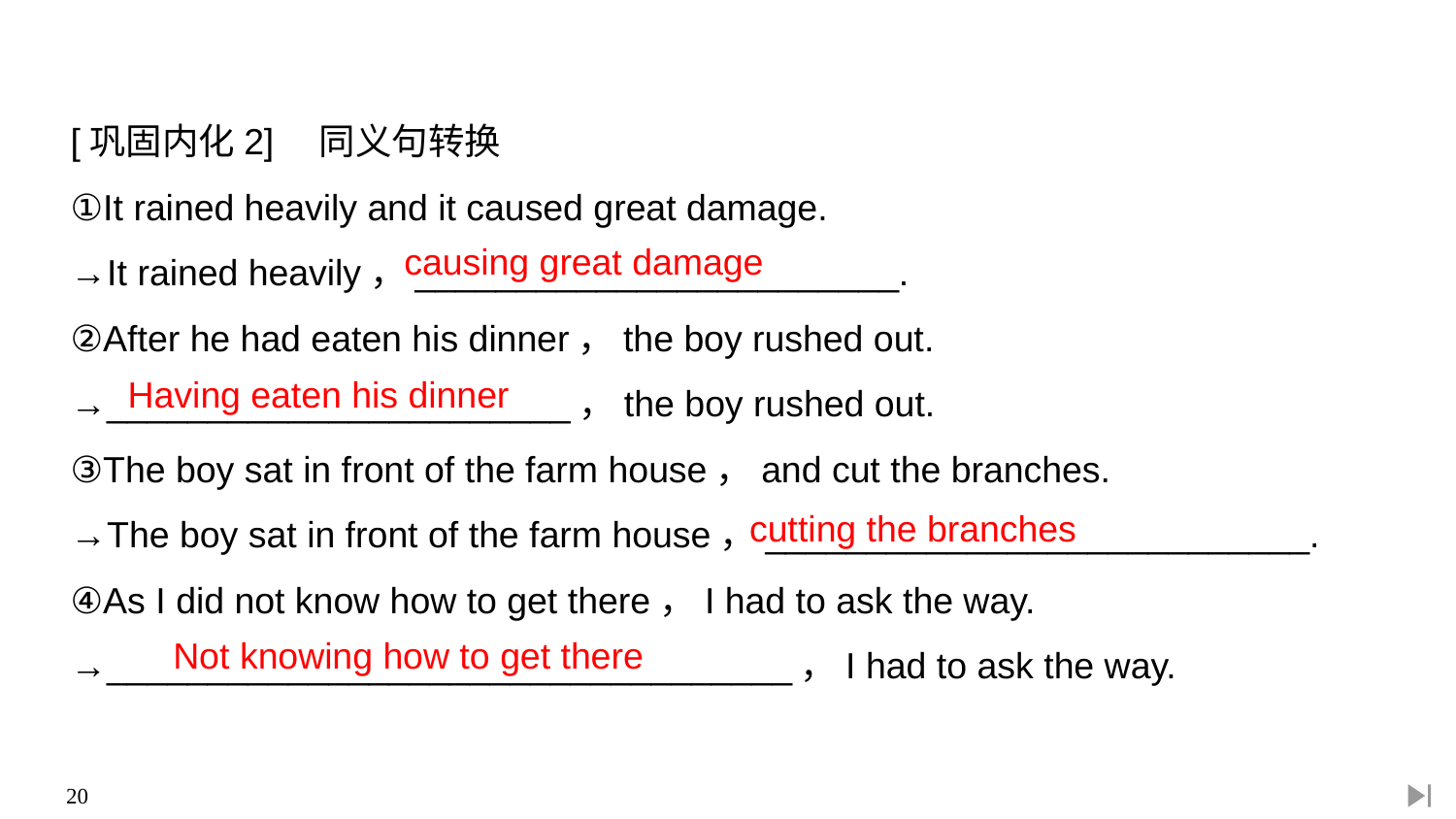

[巩固内化2]　同义句转换
①It rained heavily and it caused great damage.
→It rained heavily，________________________.
②After he had eaten his dinner，the boy rushed out.
→_______________________，the boy rushed out.
③The boy sat in front of the farm house，and cut the branches.
→The boy sat in front of the farm house，___________________________.
④As I did not know how to get there，I had to ask the way.
→__________________________________，I had to ask the way.
causing great damage
Having eaten his dinner
cutting the branches
Not knowing how to get there